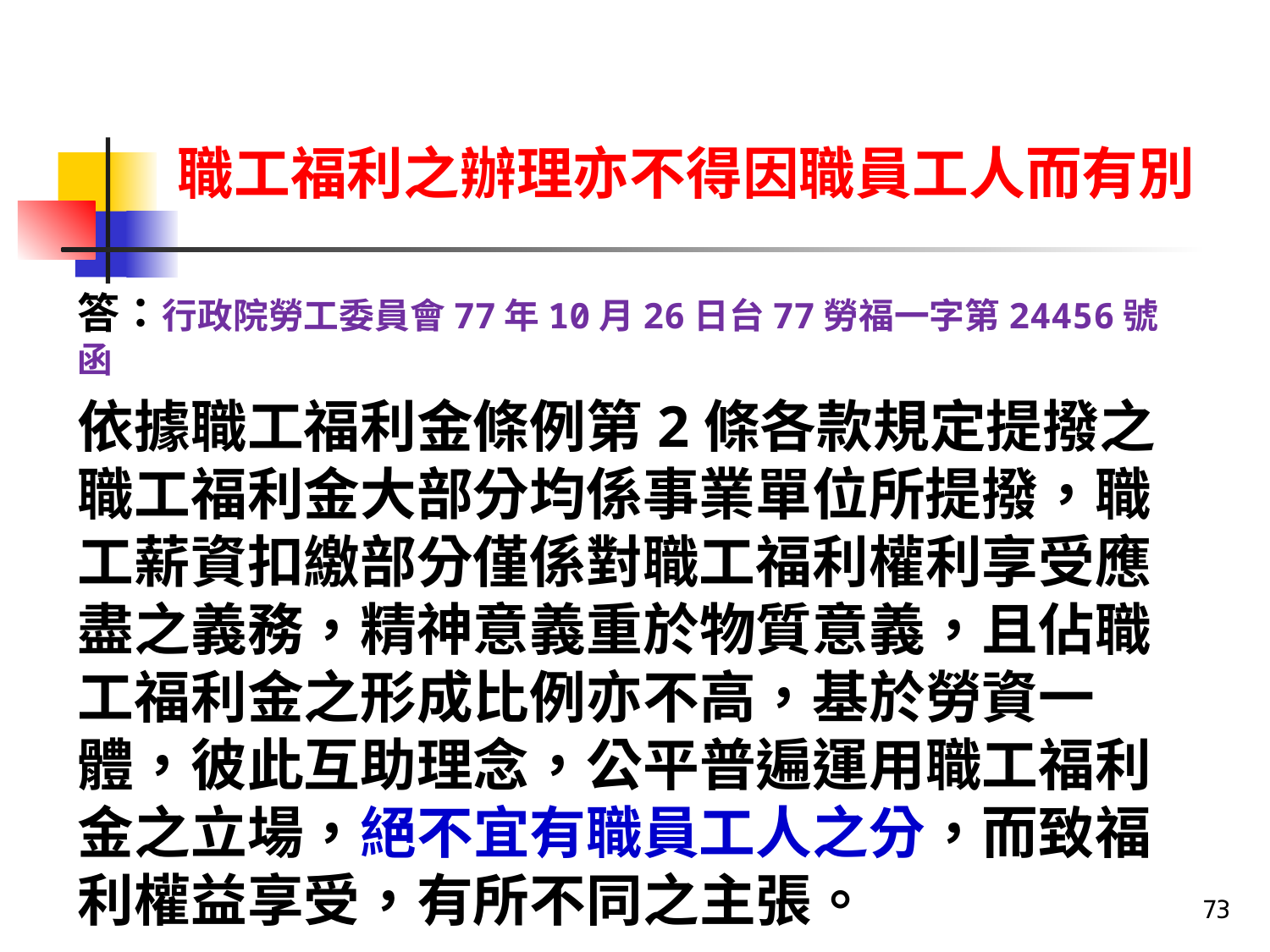

# 職工福利之辦理亦不得因職員工人而有別
答：行政院勞工委員會77年10月26日台77勞福一字第24456號函
依據職工福利金條例第2條各款規定提撥之職工福利金大部分均係事業單位所提撥，職工薪資扣繳部分僅係對職工福利權利享受應盡之義務，精神意義重於物質意義，且佔職工福利金之形成比例亦不高，基於勞資一體，彼此互助理念，公平普遍運用職工福利金之立場，絕不宜有職員工人之分，而致福利權益享受，有所不同之主張。
73